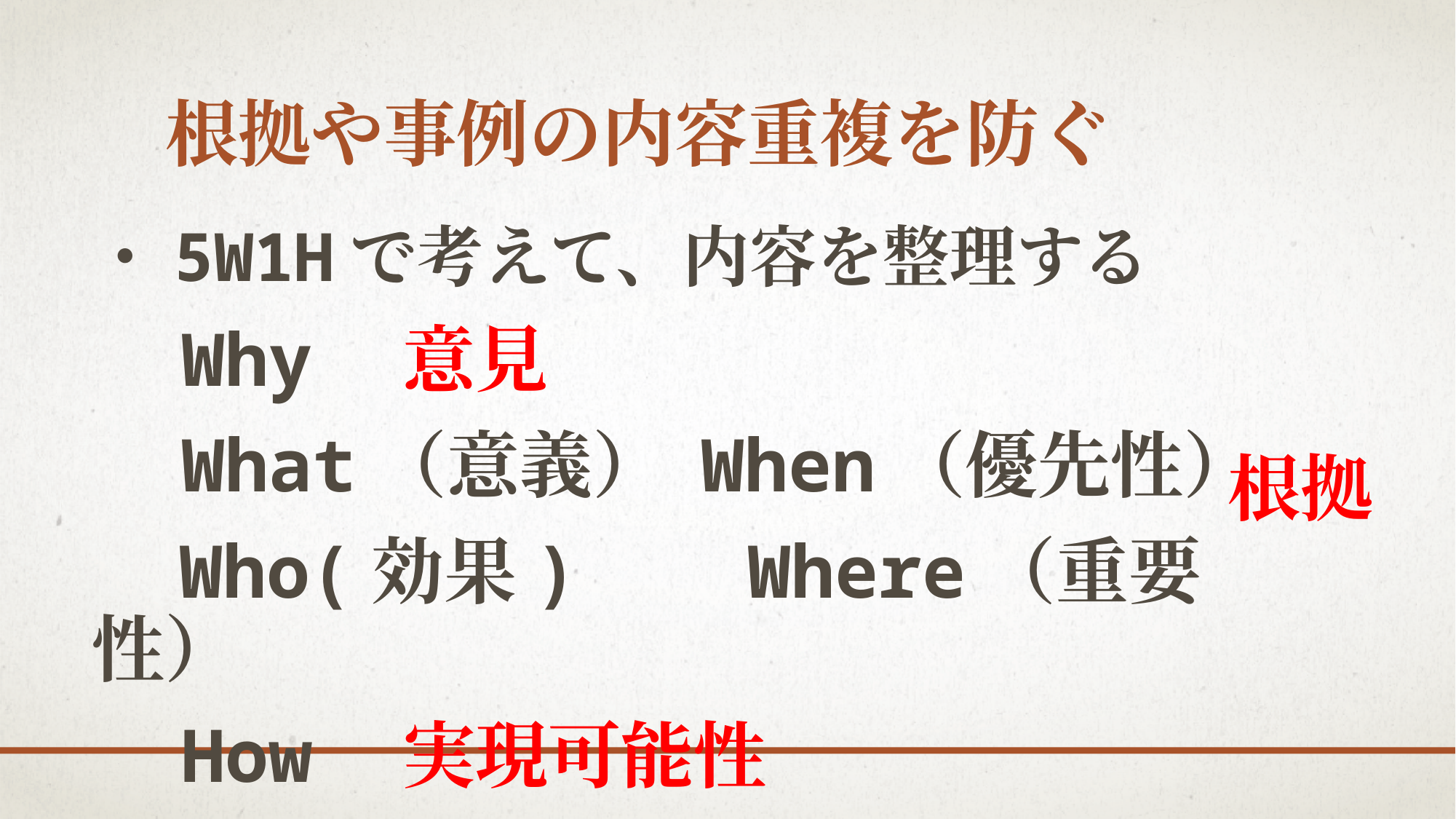

# 根拠や事例の内容重複を防ぐ
・5W1Hで考えて、内容を整理する
　Why　意見
　What（意義） When（優先性）
  Who(効果) 　 Where（重要性）
　How　実現可能性
根拠